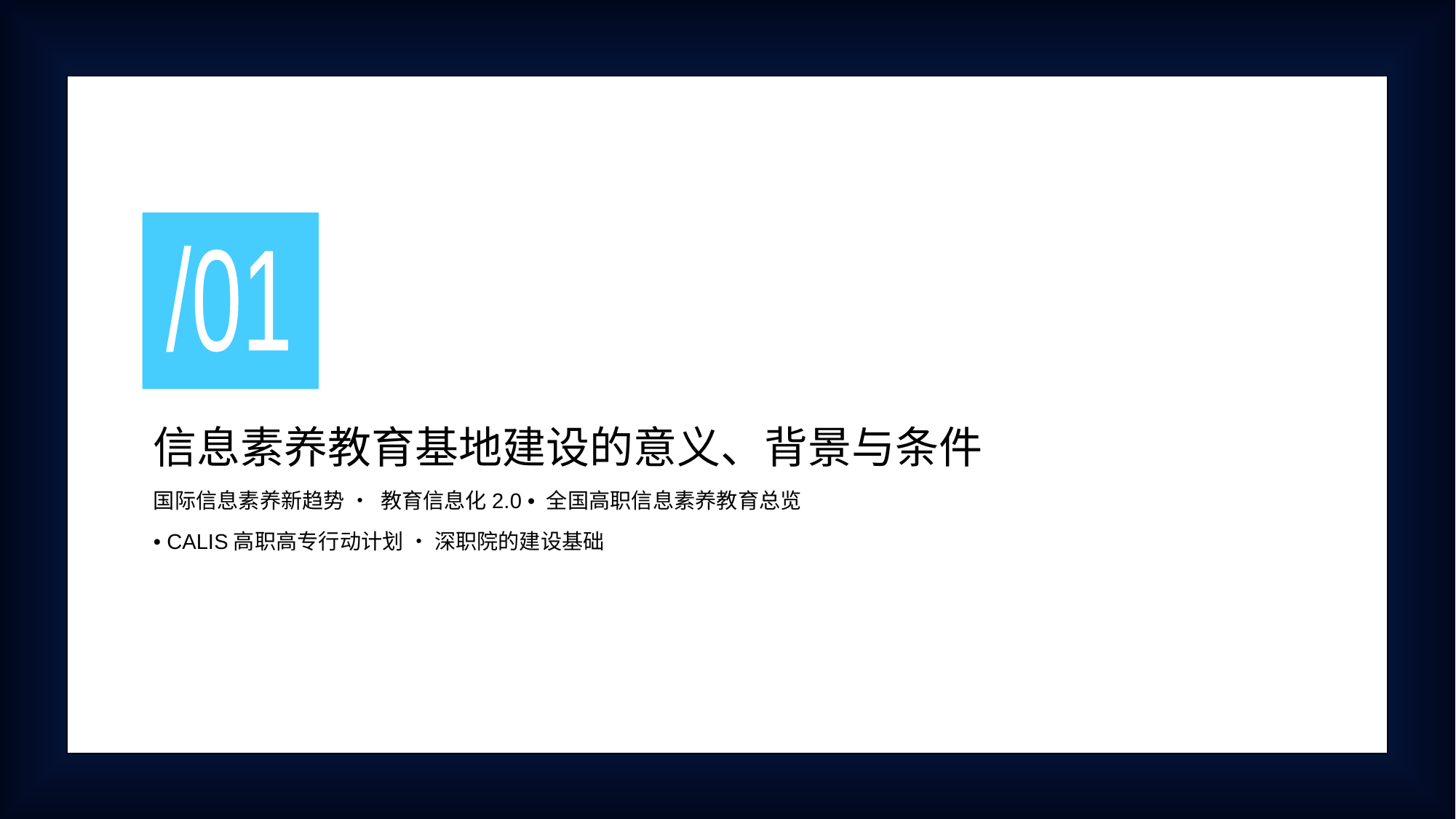

/01
# 信息素养教育基地建设的意义、背景与条件
国际信息素养新趋势 •  教育信息化2.0 • 全国高职信息素养教育总览
• CALIS高职高专行动计划 • 深职院的建设基础